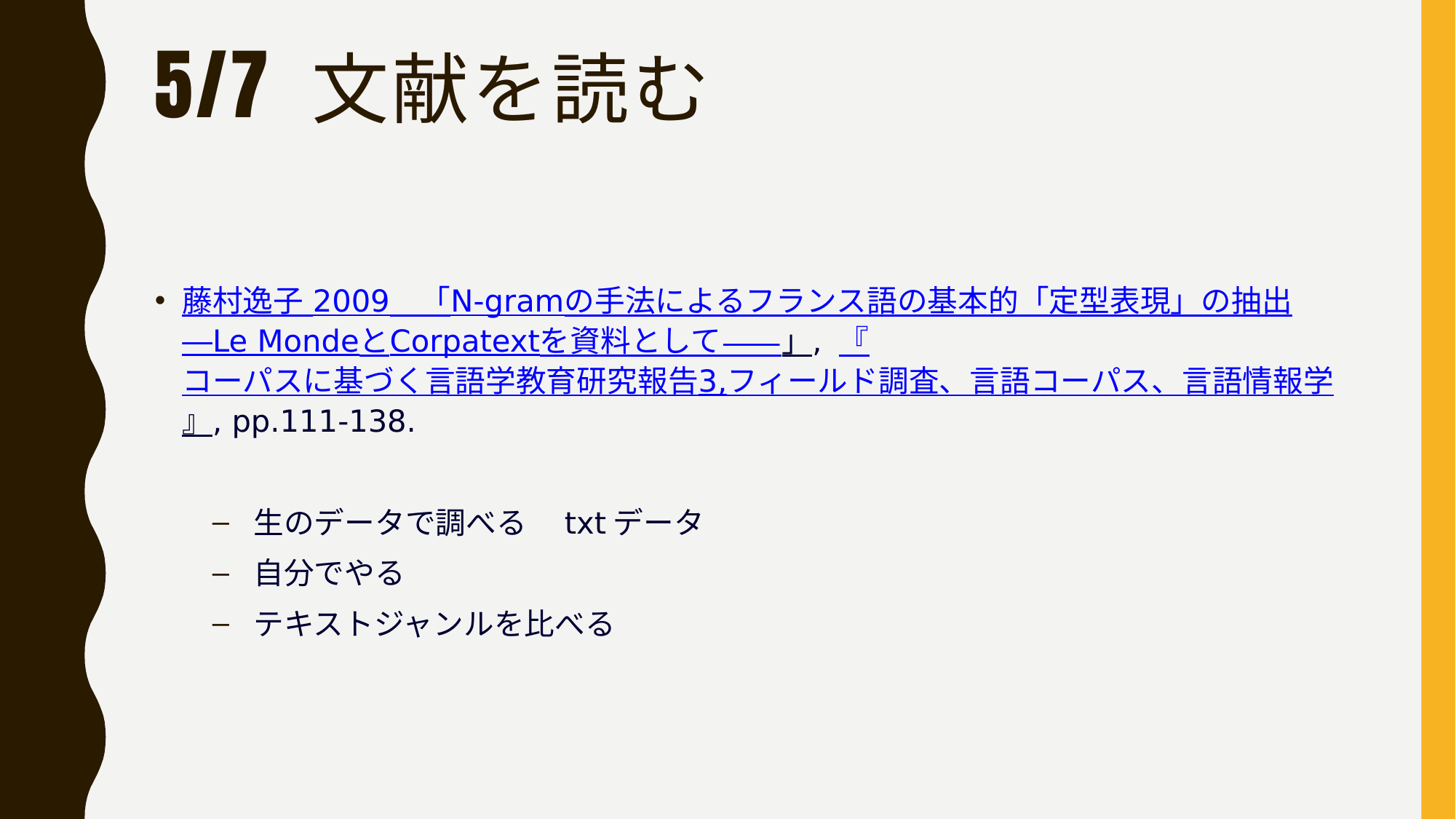

# 5/7 文献を読む
藤村逸子 2009　「N-gramの手法によるフランス語の基本的「定型表現」の抽出―Le MondeとCorpatextを資料として―」, 『コーパスに基づく言語学教育研究報告3,フィールド調査、言語コーパス、言語情報学』, pp.111-138.

生のデータで調べる　txtデータ
自分でやる
テキストジャンルを比べる